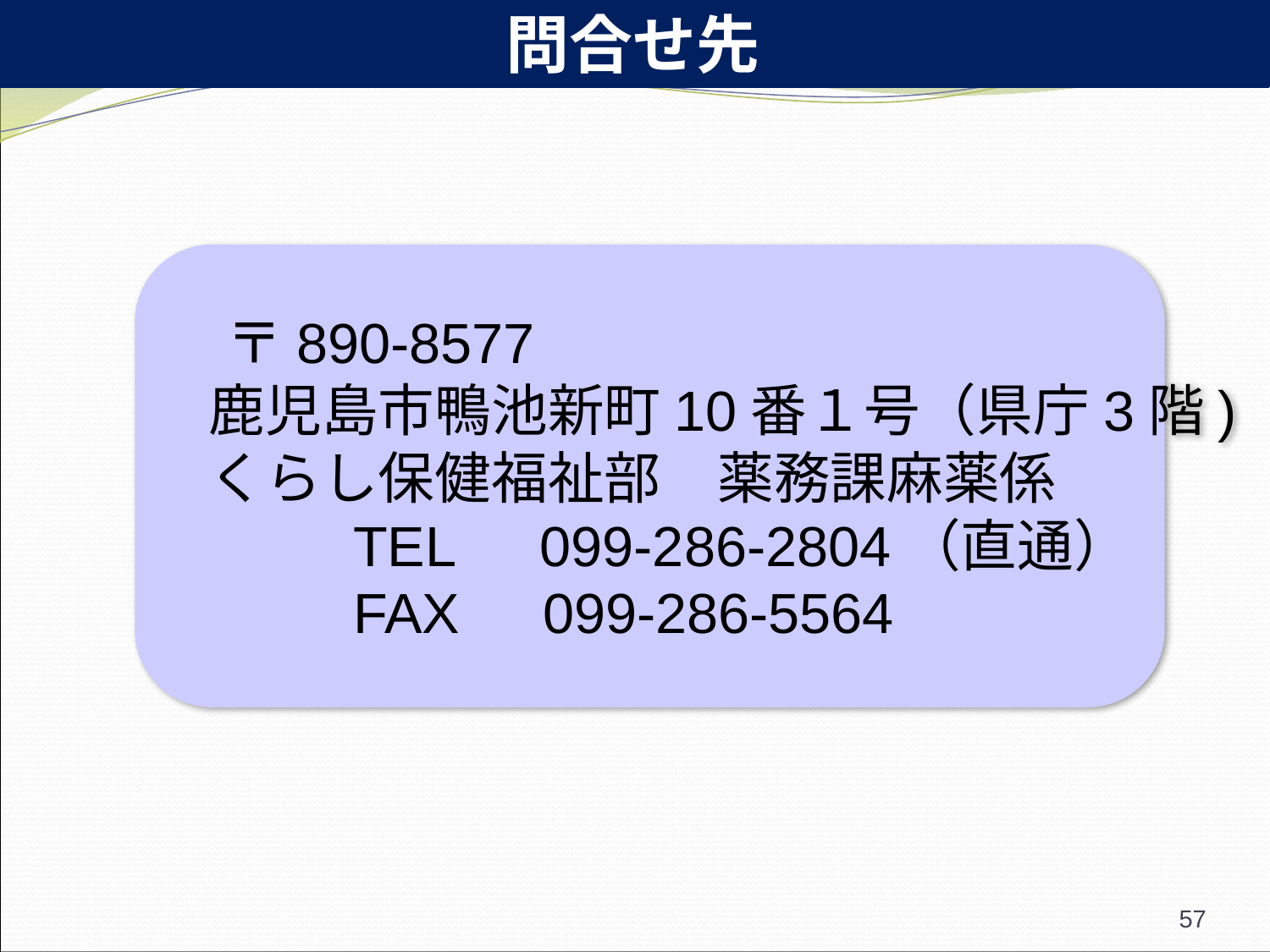

問合せ先

　〒890-8577
  鹿児島市鴨池新町10番１号（県庁3階)
  くらし保健福祉部　薬務課麻薬係
　　　TEL　099-286-2804（直通）
　　　FAX　099-286-5564
57